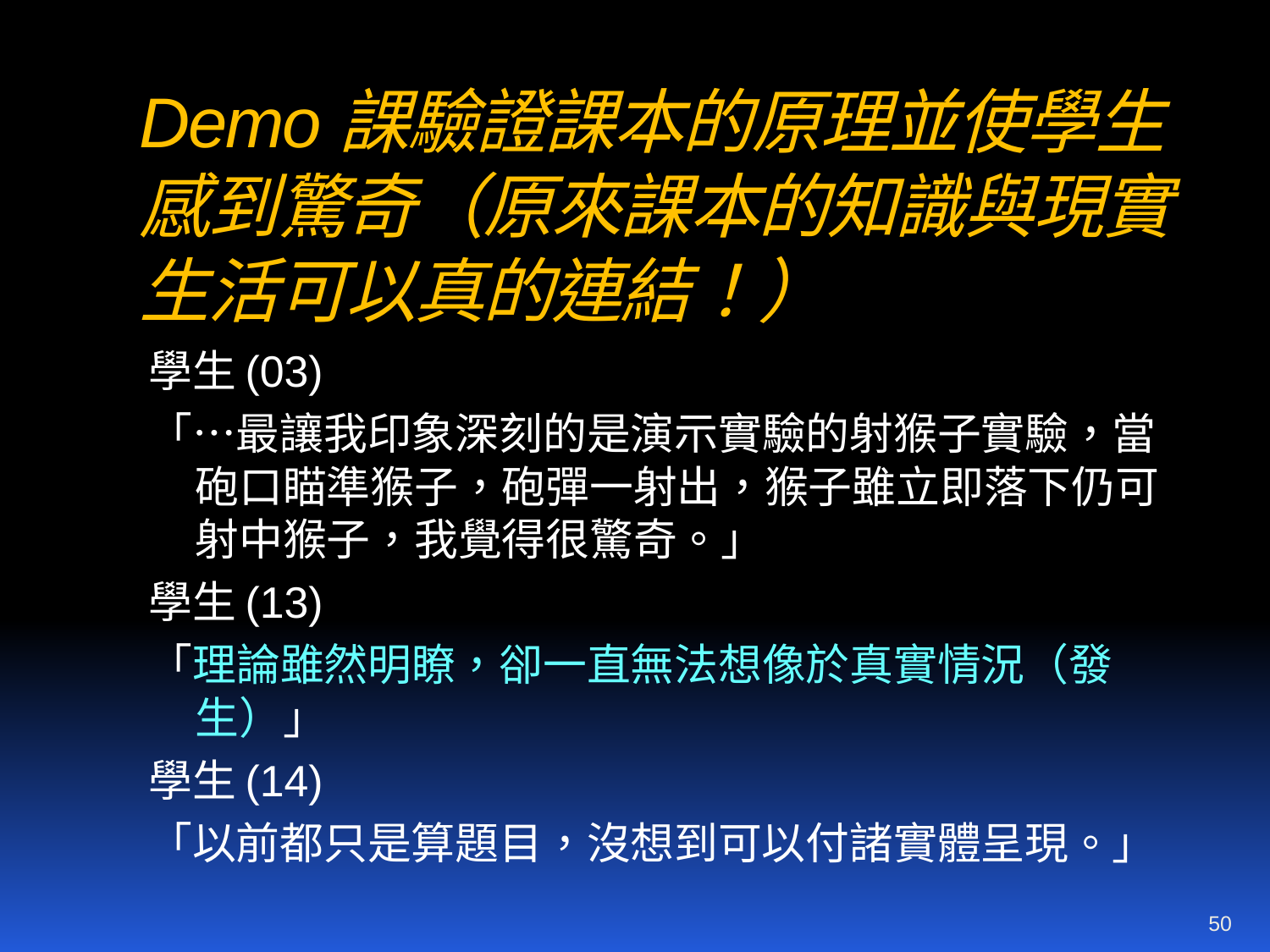

# Demo課驗證課本的原理並使學生感到驚奇（原來課本的知識與現實生活可以真的連結！）
學生(03)
「…最讓我印象深刻的是演示實驗的射猴子實驗，當砲口瞄準猴子，砲彈一射出，猴子雖立即落下仍可射中猴子，我覺得很驚奇。」
學生(13)
「理論雖然明瞭，卻一直無法想像於真實情況（發生）」
學生(14)
「以前都只是算題目，沒想到可以付諸實體呈現。」

50